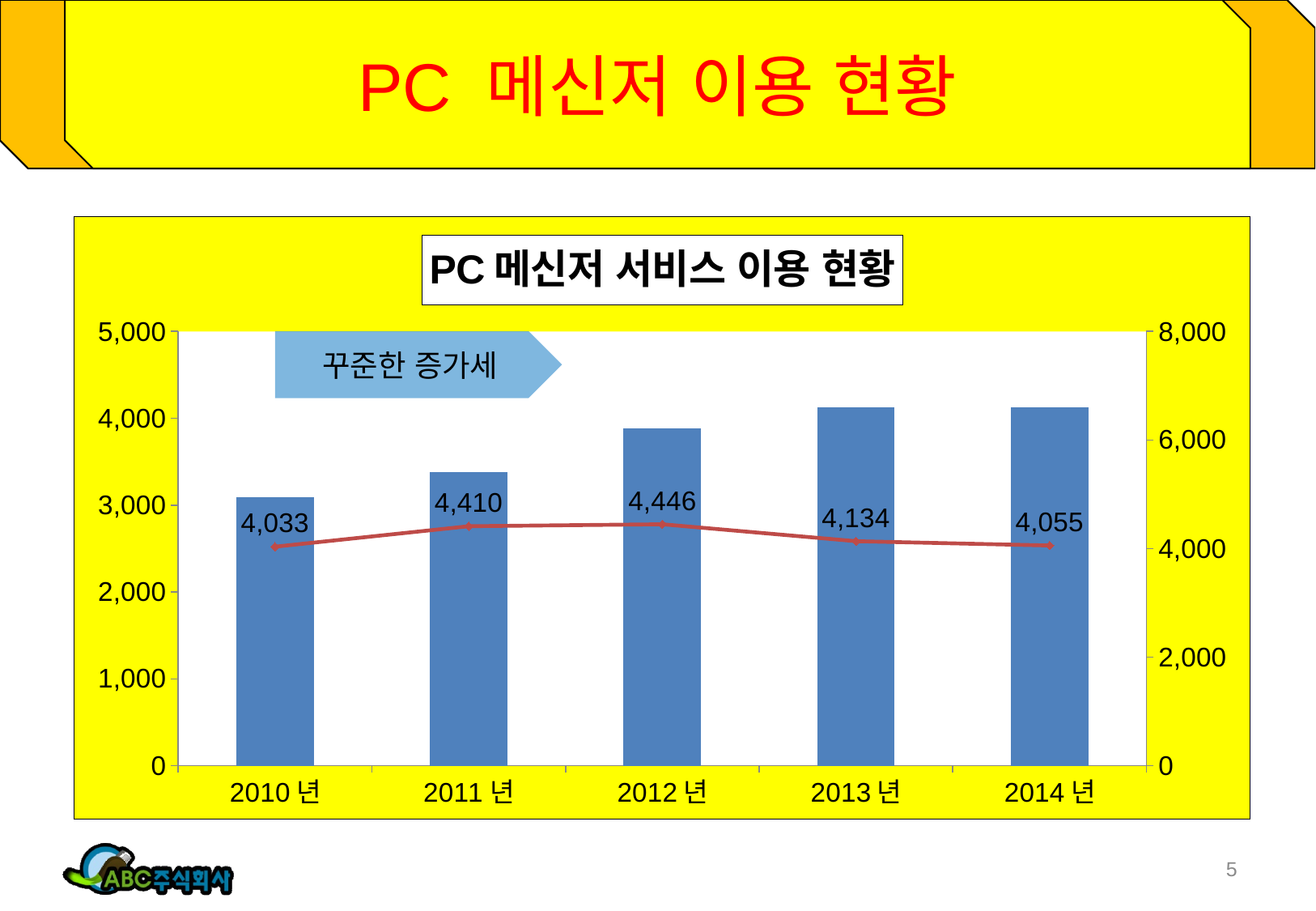

# PC 메신저 이용 현황

### Chart: PC메신저 서비스 이용 현황

| Category | 카톡PC | 네이트온 |
|---|---|---|
| 2010년 | 3090.0 | 4033.0 |
| 2011년 | 3383.0 | 4410.0 |
| 2012년 | 3879.0 | 4446.0 |
| 2013년 | 4124.0 | 4134.0 |
| 2014년 | 4127.0 | 4055.0 |
꾸준한 증가세
5